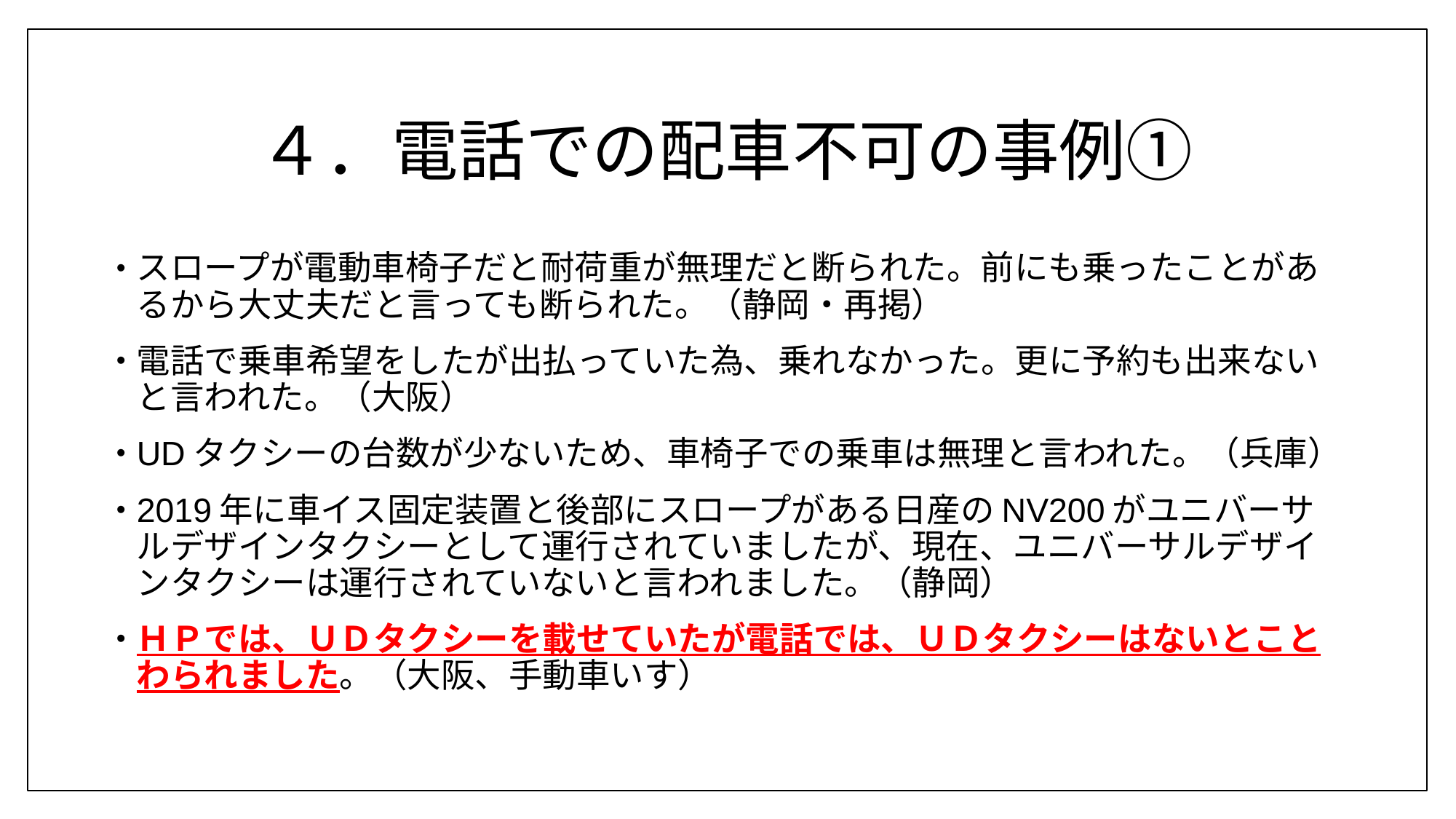

# ４．電話での配車不可の事例①
スロープが電動車椅子だと耐荷重が無理だと断られた。前にも乗ったことがあるから大丈夫だと言っても断られた。（静岡・再掲）
電話で乗車希望をしたが出払っていた為、乗れなかった。更に予約も出来ないと言われた。（大阪）
UDタクシーの台数が少ないため、車椅子での乗車は無理と言われた。（兵庫）
2019年に車イス固定装置と後部にスロープがある日産のNV200がユニバーサルデザインタクシーとして運行されていましたが、現在、ユニバーサルデザインタクシーは運行されていないと言われました。（静岡）
ＨＰでは、ＵＤタクシーを載せていたが電話では、ＵＤタクシーはないとことわられました。（大阪、手動車いす）